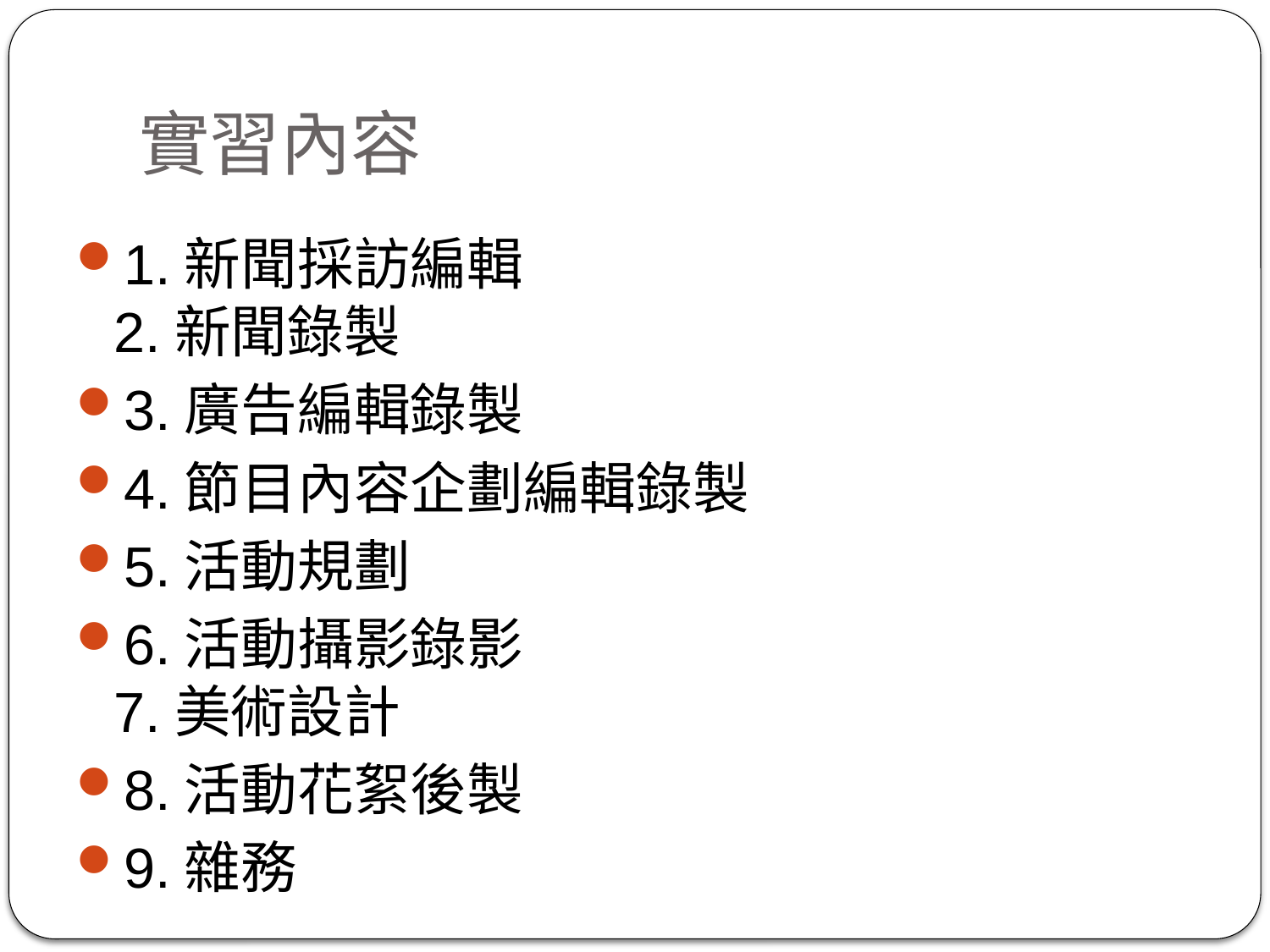

# 實習內容
1.新聞採訪編輯
2.新聞錄製
3.廣告編輯錄製
4.節目內容企劃編輯錄製
5.活動規劃
6.活動攝影錄影
7.美術設計
8.活動花絮後製
9.雜務